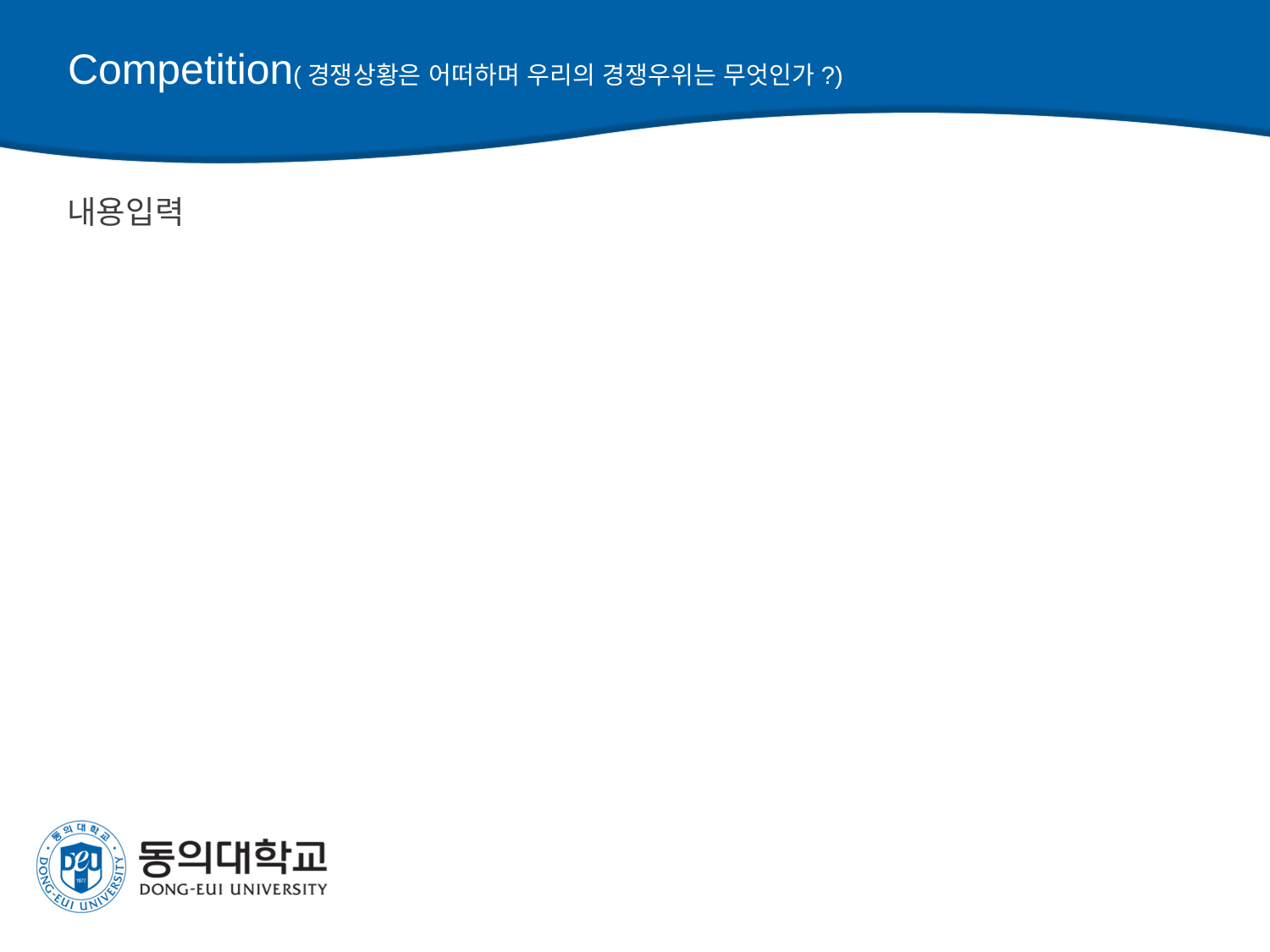

기존 제품(서비스)와의 경쟁상황 및 경쟁우위를 나열합니다.
# Competition(경쟁상황은 어떠하며 우리의 경쟁우위는 무엇인가?)
내용입력